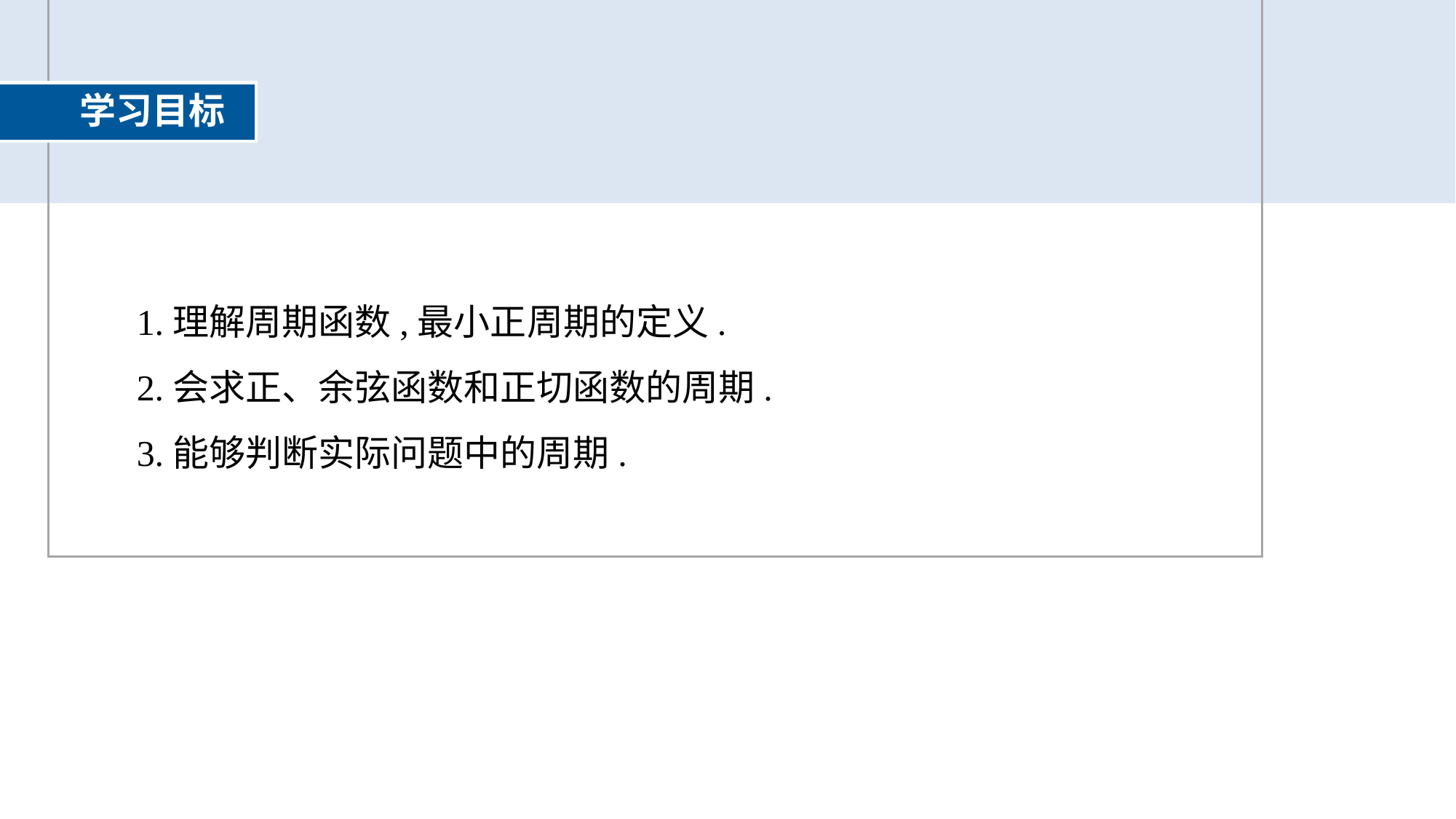

学习目标

1.理解周期函数,最小正周期的定义.
2.会求正、余弦函数和正切函数的周期.
3.能够判断实际问题中的周期.